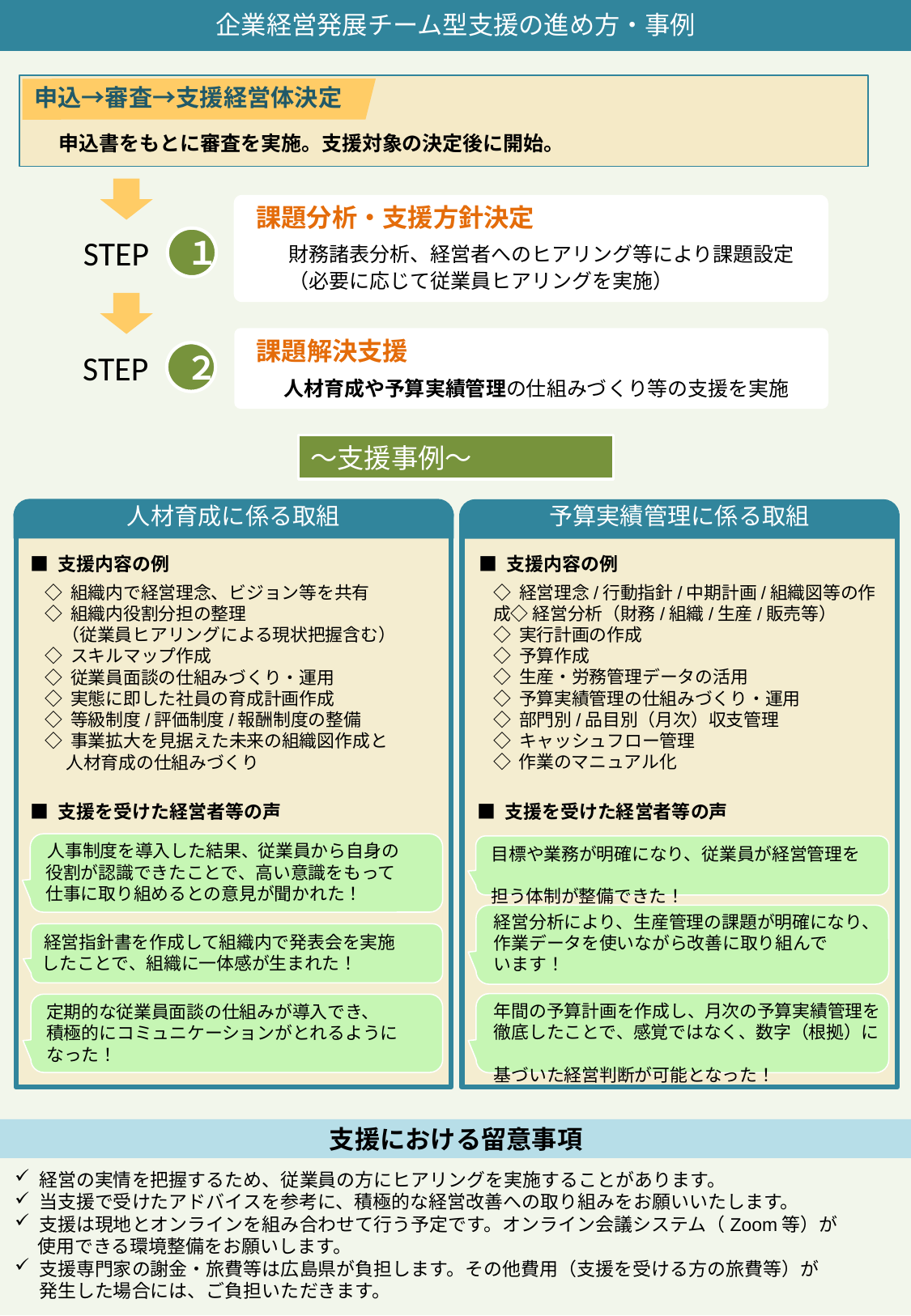

企業経営発展チーム型支援の進め方・事例

申込書をもとに審査を実施。支援対象の決定後に開始。
申込→審査→支援経営体決定

課題分析・支援方針決定
　財務諸表分析、経営者へのヒアリング等により課題設定
　 （必要に応じて従業員ヒアリングを実施）
STEP
１

課題解決支援
人材育成や予算実績管理の仕組みづくり等の支援を実施
STEP
２
～支援事例～
人材育成に係る取組

予算実績管理に係る取組

■ 支援内容の例
◇ 経営理念/行動指針/中期計画/組織図等の作成◇ 経営分析（財務/組織/生産/販売等）
◇ 実行計画の作成
◇ 予算作成
◇ 生産・労務管理データの活用
◇ 予算実績管理の仕組みづくり・運用
◇ 部門別/品目別（月次）収支管理
◇ キャッシュフロー管理
◇ 作業のマニュアル化

■ 支援内容の例
◇ 組織内で経営理念、ビジョン等を共有
◇ 組織内役割分担の整理
　（従業員ヒアリングによる現状把握含む）
◇ スキルマップ作成
◇ 従業員面談の仕組みづくり・運用
◇ 実態に即した社員の育成計画作成
◇ 等級制度/評価制度/報酬制度の整備
◇ 事業拡大を見据えた未来の組織図作成と
　 人材育成の仕組みづくり
■ 支援を受けた経営者等の声
■ 支援を受けた経営者等の声
　　人事制度を導入した結果、従業員から自身の
　　役割が認識できたことで、高い意識をもって
　　仕事に取り組めるとの意見が聞かれた！

　目標や業務が明確になり、従業員が経営管理を
　担う体制が整備できた！
 経営分析により、生産管理の課題が明確になり、
 作業データを使いながら改善に取り組んで
 います！

    経営指針書を作成して組織内で発表会を実施
    したことで、組織に一体感が生まれた！

 年間の予算計画を作成し、月次の予算実績管理を
 徹底したことで、感覚ではなく、数字（根拠）に
 基づいた経営判断が可能となった！

定期的な従業員面談の仕組みが導入でき、
積極的にコミュニケーションがとれるようになった！
支援における留意事項
経営の実情を把握するため、従業員の方にヒアリングを実施することがあります。
当支援で受けたアドバイスを参考に、積極的な経営改善への取り組みをお願いいたします。
支援は現地とオンラインを組み合わせて行う予定です。オンライン会議システム（Zoom等）が
　 使用できる環境整備をお願いします。
支援専門家の謝金・旅費等は広島県が負担します。その他費用（支援を受ける方の旅費等）が
発生した場合には、ご負担いただきます。